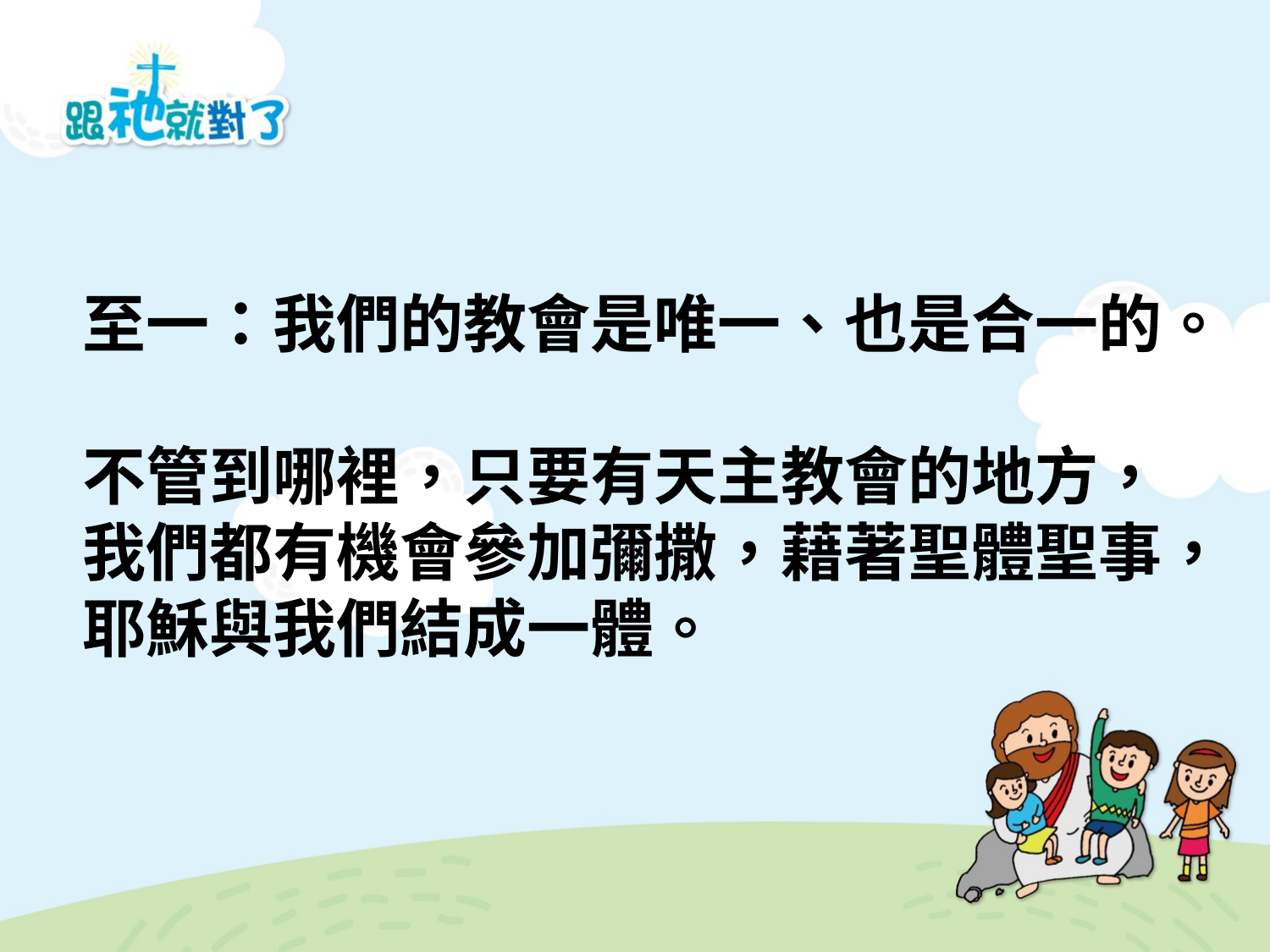

至一：我們的教會是唯一、也是合一的。

不管到哪裡，只要有天主教會的地方，我們都有機會參加彌撒，藉著聖體聖事，耶穌與我們結成一體。